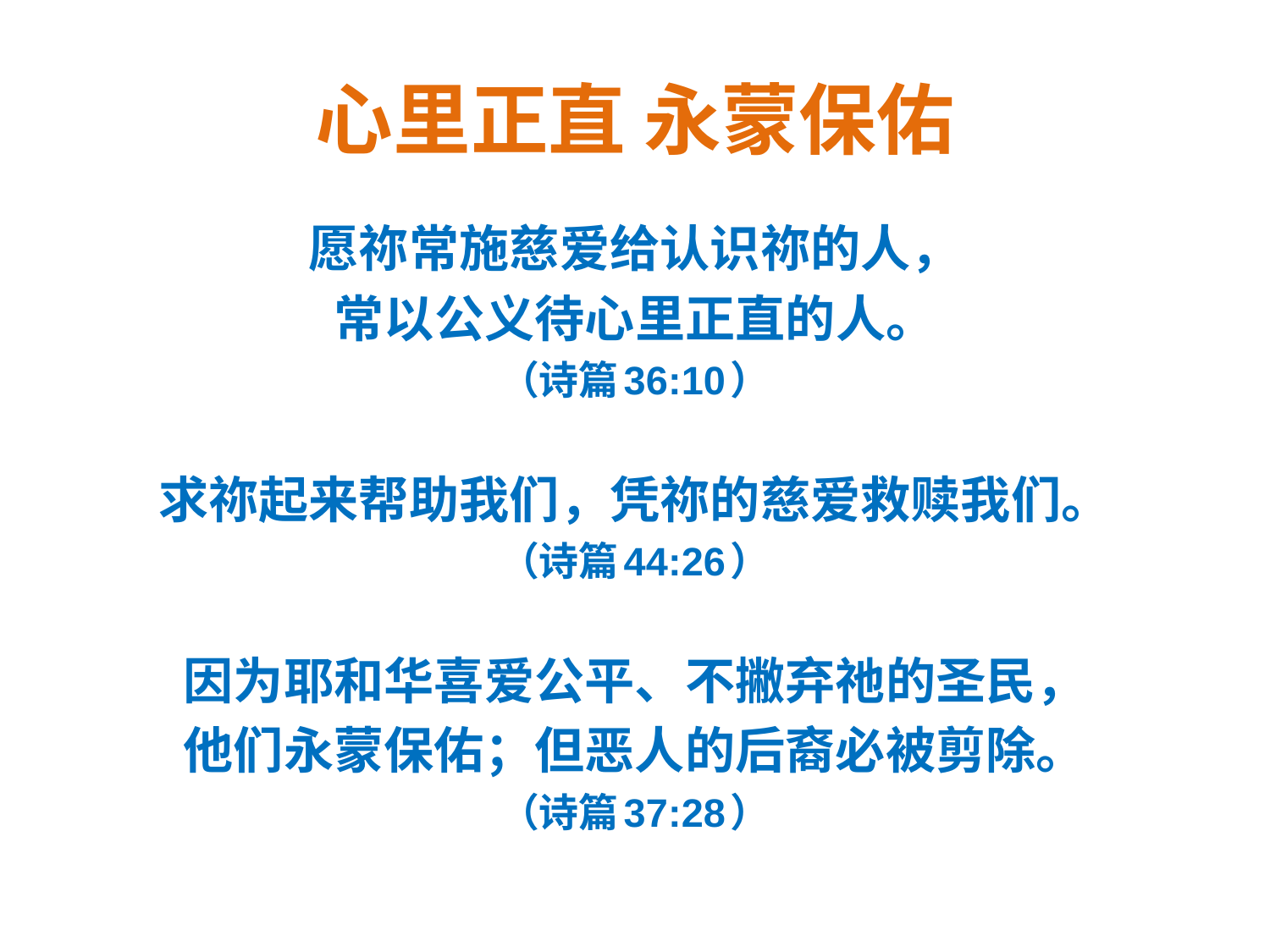

# 心里正直 永蒙保佑
愿祢常施慈爱给认识祢的人，
常以公义待心里正直的人。
（诗篇36:10）

求祢起来帮助我们，凭祢的慈爱救赎我们。
（诗篇44:26）

因为耶和华喜爱公平、不撇弃祂的圣民，
他们永蒙保佑；但恶人的后裔必被剪除。
（诗篇37:28）